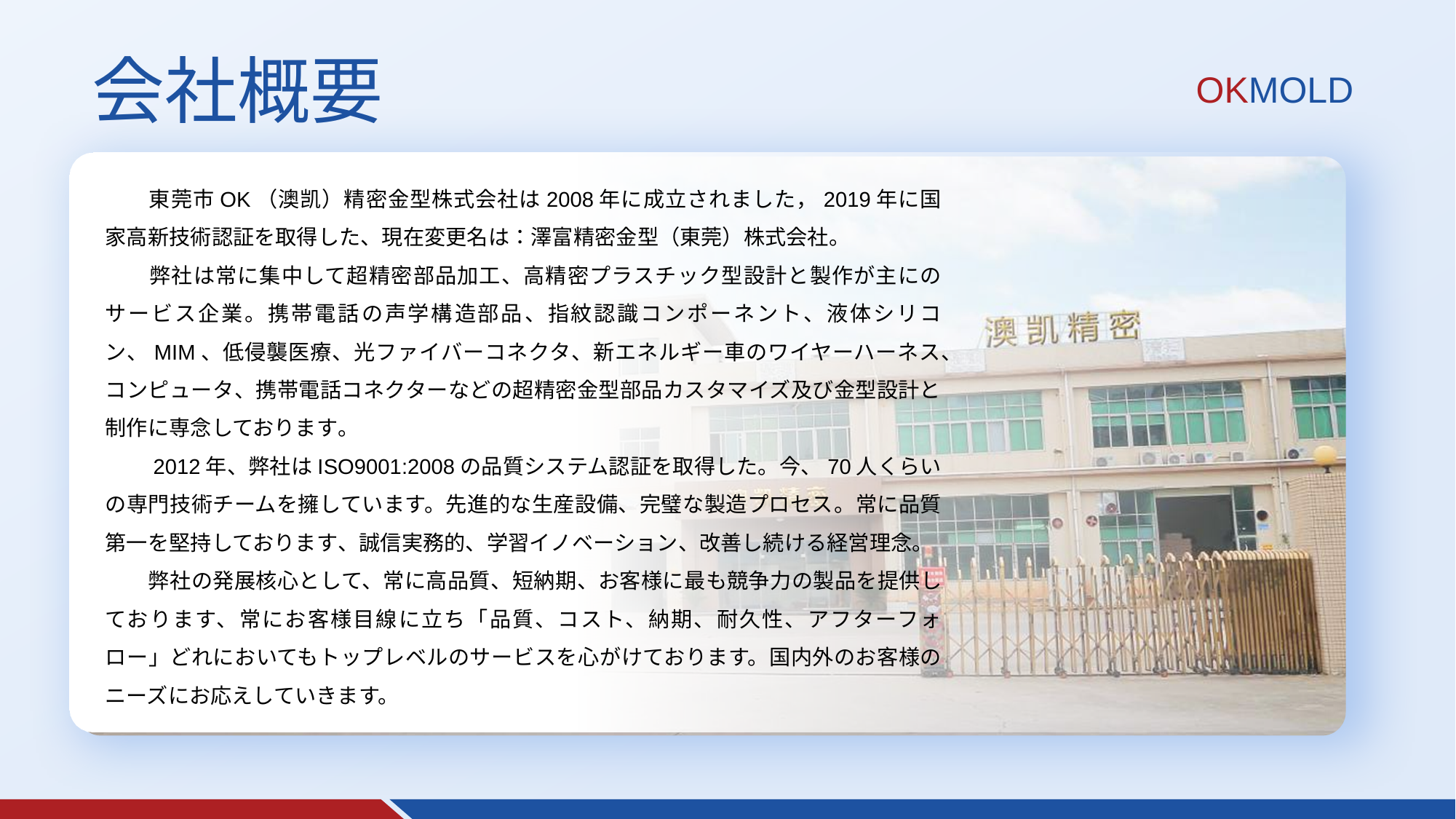

会社概要
OKMOLD

　　東莞市OK（澳凯）精密金型株式会社は2008年に成立されました，2019年に国家高新技術認証を取得した、現在変更名は：澤富精密金型（東莞）株式会社。
　　弊社は常に集中して超精密部品加工、高精密プラスチック型設計と製作が主にのサービス企業。携帯電話の声学構造部品、指紋認識コンポーネント、液体シリコン、MIM、低侵襲医療、光ファイバーコネクタ、新エネルギー車のワイヤーハーネス、コンピュータ、携帯電話コネクターなどの超精密金型部品カスタマイズ及び金型設計と制作に専念しております。
　　2012年、弊社はISO9001:2008の品質システム認証を取得した。今、70人くらいの専門技術チームを擁しています。先進的な生産設備、完璧な製造プロセス。常に品質第一を堅持しております、誠信実務的、学習イノベーション、改善し続ける経営理念。
　　弊社の発展核心として、常に高品質、短納期、お客様に最も競争力の製品を提供しております、常にお客様目線に立ち「品質、コスト、納期、耐久性、アフターフォロー」どれにおいてもトップレベルのサービスを心がけております。国内外のお客様のニーズにお応えしていきます。